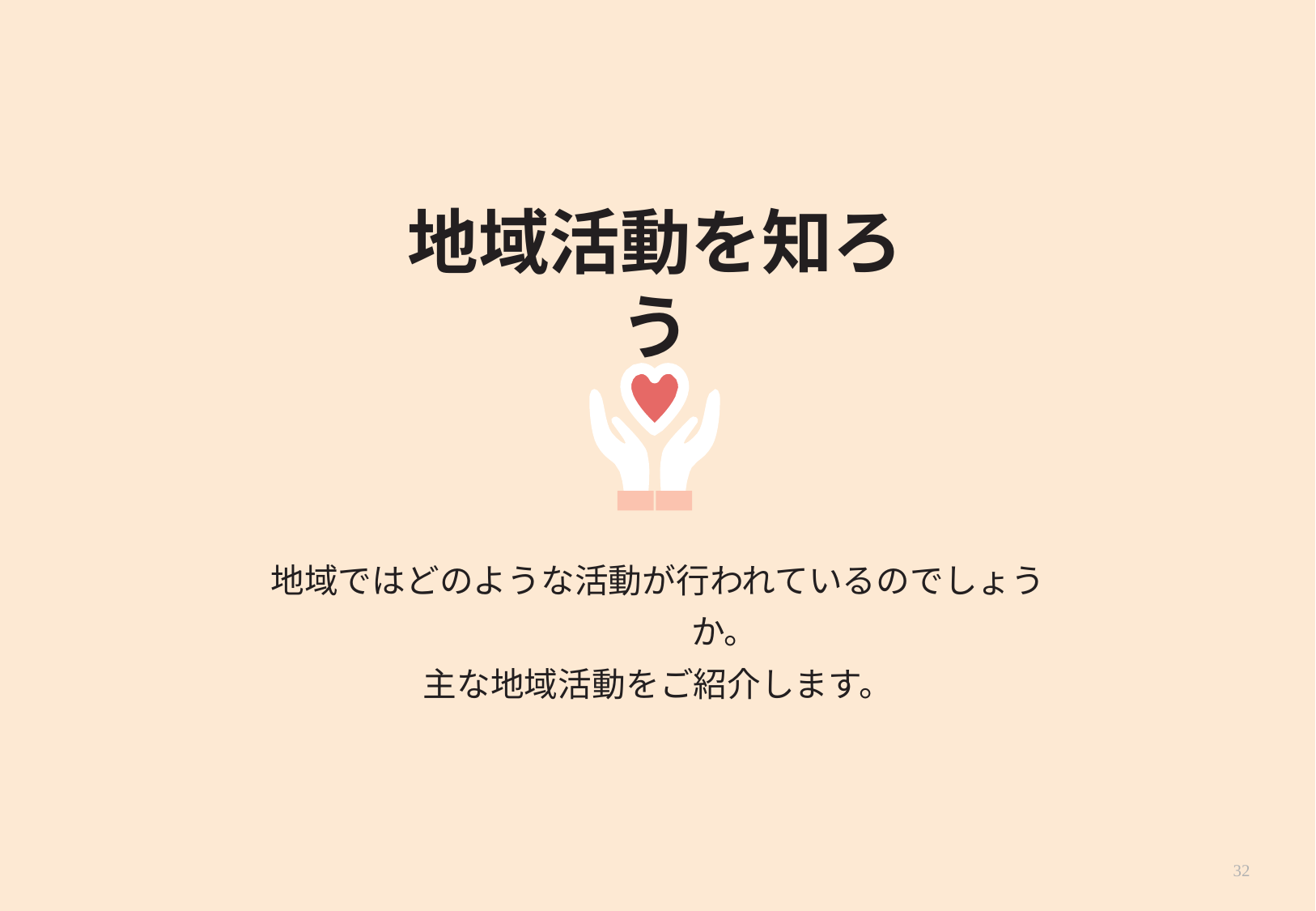

# 地域活動を知ろう

地域ではどのような活動が行われているのでしょうか。
主な地域活動をご紹介します。
32